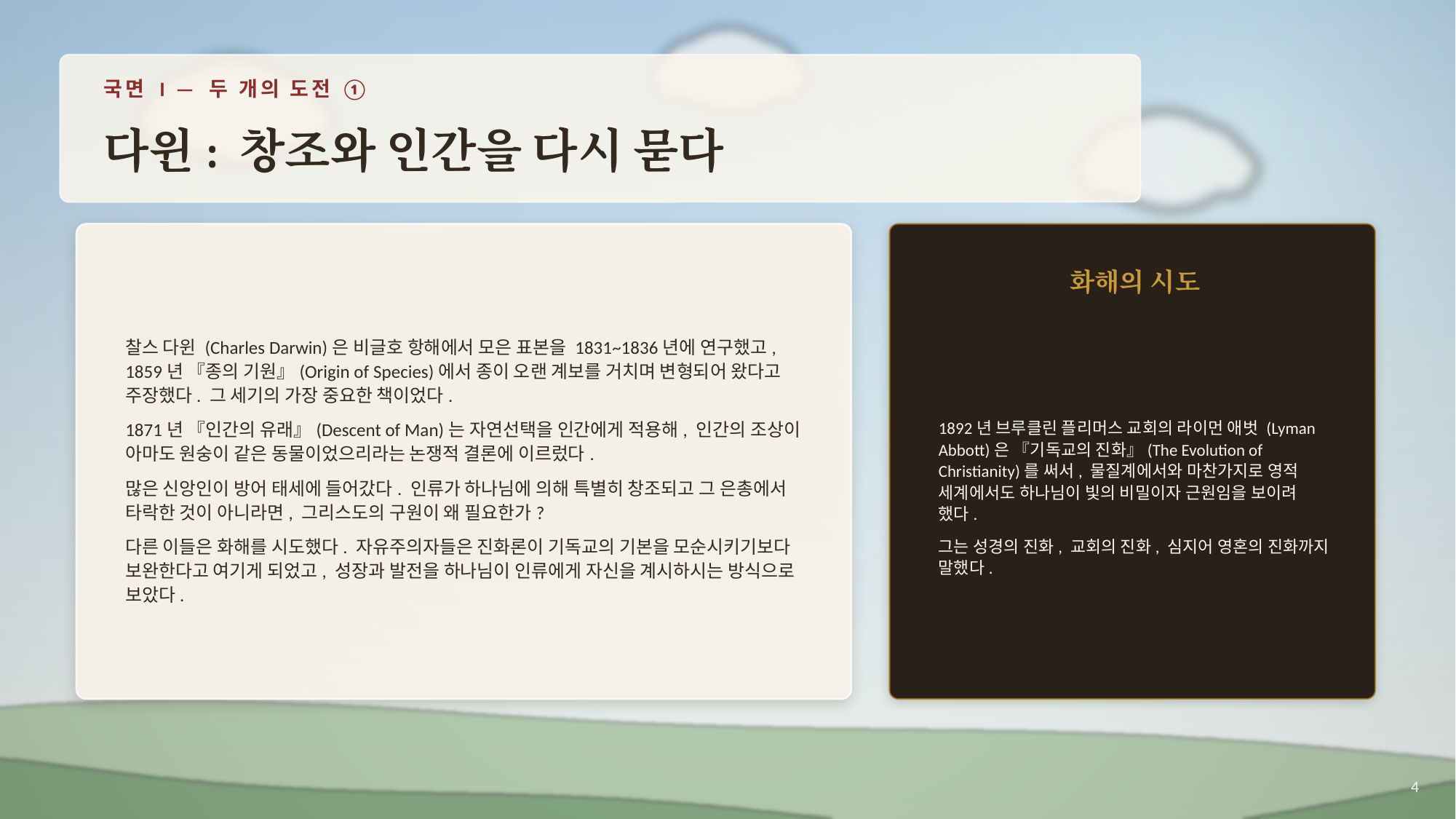

국면 I — 두 개의 도전 ①
다윈: 창조와 인간을 다시 묻다

찰스 다윈 (Charles Darwin)은 비글호 항해에서 모은 표본을 1831~1836년에 연구했고, 1859년 『종의 기원』(Origin of Species)에서 종이 오랜 계보를 거치며 변형되어 왔다고 주장했다. 그 세기의 가장 중요한 책이었다.
1871년 『인간의 유래』(Descent of Man)는 자연선택을 인간에게 적용해, 인간의 조상이 아마도 원숭이 같은 동물이었으리라는 논쟁적 결론에 이르렀다.
많은 신앙인이 방어 태세에 들어갔다. 인류가 하나님에 의해 특별히 창조되고 그 은총에서 타락한 것이 아니라면, 그리스도의 구원이 왜 필요한가?
다른 이들은 화해를 시도했다. 자유주의자들은 진화론이 기독교의 기본을 모순시키기보다 보완한다고 여기게 되었고, 성장과 발전을 하나님이 인류에게 자신을 계시하시는 방식으로 보았다.
화해의 시도
1892년 브루클린 플리머스 교회의 라이먼 애벗 (Lyman Abbott)은 『기독교의 진화』(The Evolution of Christianity)를 써서, 물질계에서와 마찬가지로 영적 세계에서도 하나님이 빛의 비밀이자 근원임을 보이려 했다.
그는 성경의 진화, 교회의 진화, 심지어 영혼의 진화까지 말했다.
4